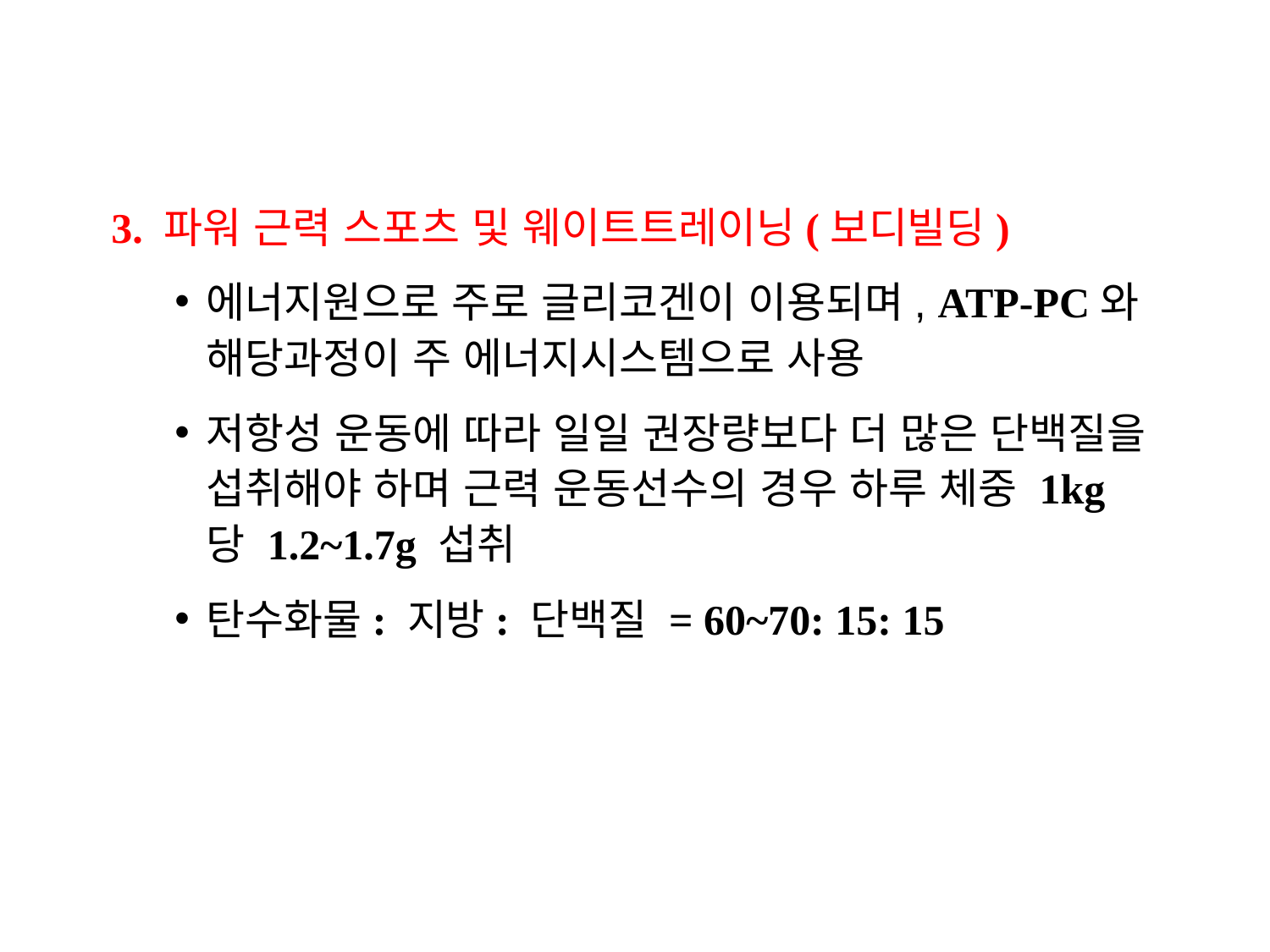

3. 파워 근력 스포츠 및 웨이트트레이닝(보디빌딩)
에너지원으로 주로 글리코겐이 이용되며, ATP-PC와 해당과정이 주 에너지시스템으로 사용
저항성 운동에 따라 일일 권장량보다 더 많은 단백질을 섭취해야 하며 근력 운동선수의 경우 하루 체중 1kg 당 1.2~1.7g 섭취
탄수화물: 지방: 단백질 = 60~70: 15: 15